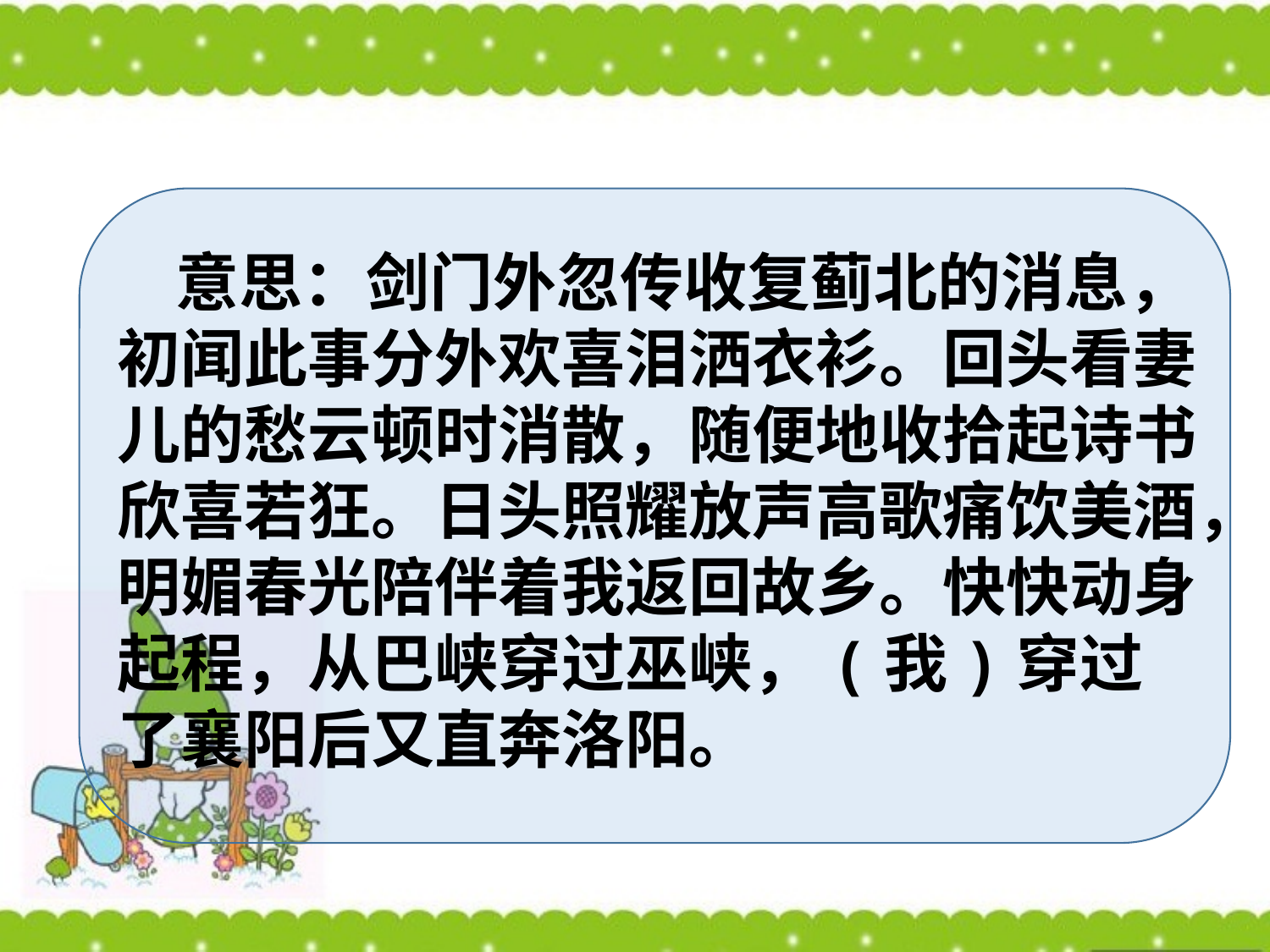

意思：剑门外忽传收复蓟北的消息，初闻此事分外欢喜泪洒衣衫。回头看妻儿的愁云顿时消散，随便地收拾起诗书欣喜若狂。日头照耀放声高歌痛饮美酒，明媚春光陪伴着我返回故乡。快快动身起程，从巴峡穿过巫峡，(我)穿过了襄阳后又直奔洛阳。